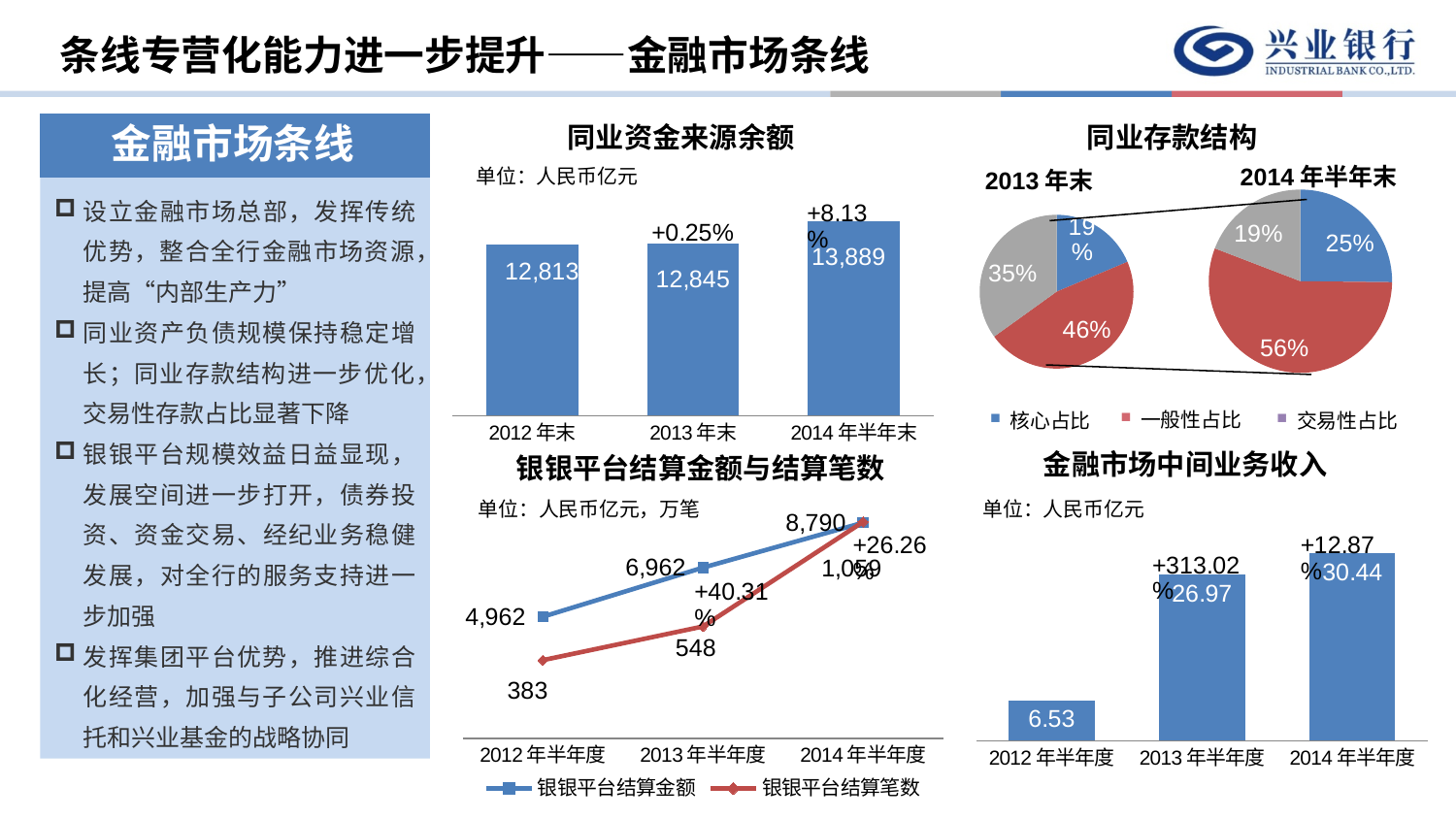

条线专营化能力进一步提升——金融市场条线

金融市场条线
同业资金来源余额
同业存款结构
2014年半年末
  单位：人民币亿元
2013年末

### Chart

| Category | 列1 |
|---|---|
| 核心占比 | 0.2517039923794054 |
| 一般性占比 | 0.5565981929127759 |
| 交易性占比 | 0.1916978147078192 |

### Chart

| Category | 同业资金来源余额 |
|---|---|
| 2012年末 | 12813.34 |
| 2013年末 | 12844.81 |
| 2014年半年末 | 13889.16 |
设立金融市场总部，发挥传统优势，整合全行金融市场资源，提高“内部生产力”
同业资产负债规模保持稳定增长；同业存款结构进一步优化，交易性存款占比显著下降
银银平台规模效益日益显现，发展空间进一步打开，债券投资、资金交易、经纪业务稳健发展，对全行的服务支持进一步加强
发挥集团平台优势，推进综合化经营，加强与子公司兴业信托和兴业基金的战略协同

### Chart

| Category | 列1 |
|---|---|
| 核心占比 | 0.18646677962590574 |
| 一般占比 | 0.4642468374344574 |
| 交易性占比 | 0.34928638293963976 |
 一般性占比
 核心占比
 交易性占比
金融市场中间业务收入
银银平台结算金额与结算笔数

### Chart

| Category | 银银平台结算金额 | 银银平台结算笔数 |
|---|---|---|
| 2012年半年度 | 4962.37 | 383.07 |
| 2013年半年度 | 6961.74 | 547.99 |
| 2014年半年度 | 8789.78 | 1058.6 |
单位：人民币亿元，万笔
单位：人民币亿元

### Chart

| Category | 中间业务收入 |
|---|---|
| 2012年半年度 | 6.53 |
| 2013年半年度 | 26.97 |
| 2014年半年度 | 30.439999999999987 |